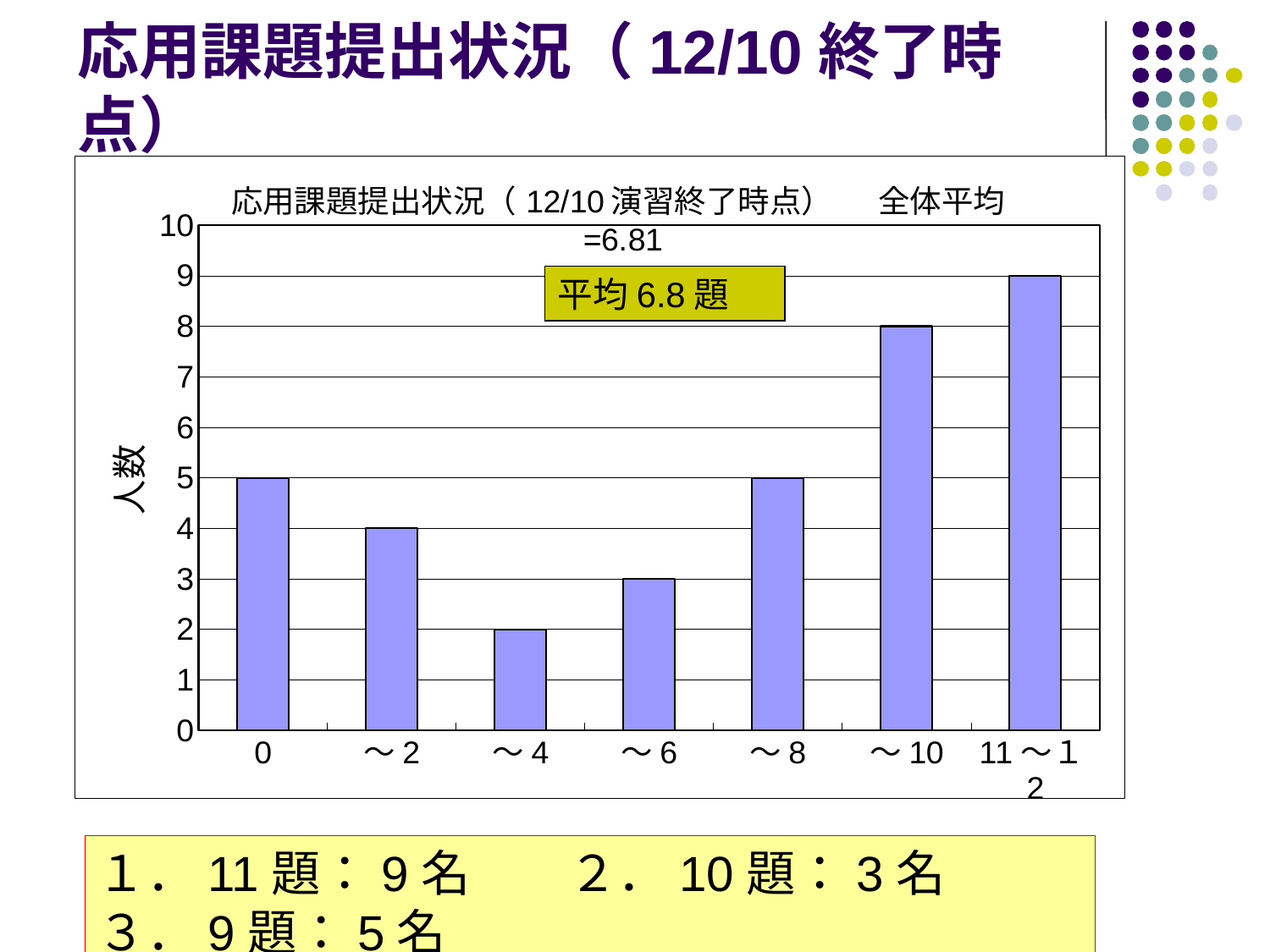

# 応用課題提出状況（12/10終了時点）

### Chart: 応用課題提出状況（12/10演習終了時点）　  全体平均=6.81

| Category |  |
|---|---|
| 0 | 5.0 |
| ～2 | 4.0 |
| ～4 | 2.0 |
| ～6 | 3.0 |
| ～8 | 5.0 |
| ～10 | 8.0 |
| 11～１2 | 9.0 |
平均6.8題
１．11題：9名　　２．10題：3名　　３．9題：5名